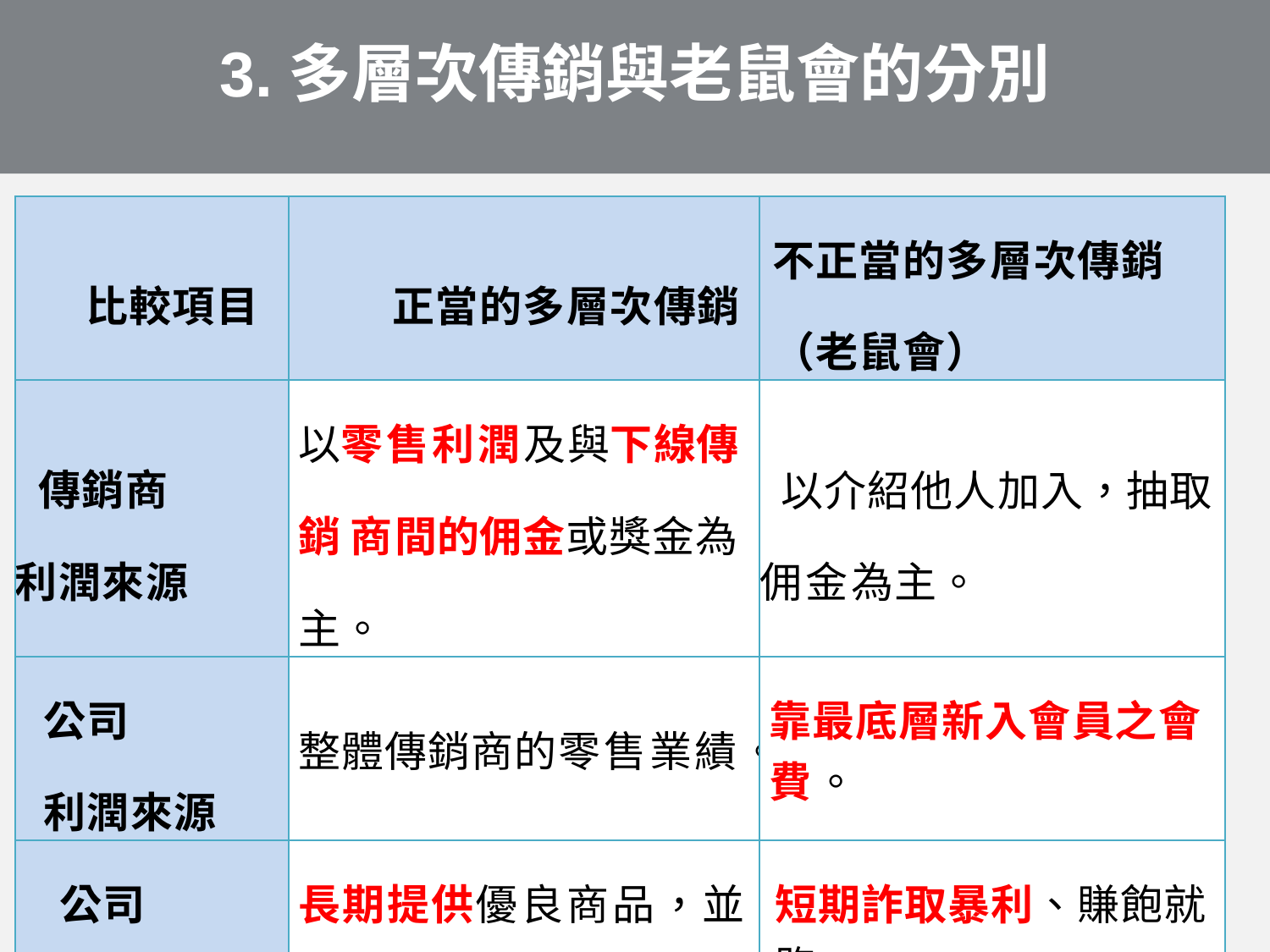

# 3.多層次傳銷與老鼠會的分別
| 比較項目 | 正當的多層次傳銷 | 不正當的多層次傳銷 （老鼠會） |
| --- | --- | --- |
| 傳銷商 利潤來源 | 以零售利潤及與下線傳銷 商間的佣金或獎金為主。 | 以介紹他人加入，抽取佣金為主。 |
| 公司 利潤來源 | 整體傳銷商的零售業績。 | 靠最底層新入會員之會費。 |
| 公司 經營理念 | 長期提供優良商品，並滿足消費者需求。 | 短期詐取暴利、賺飽就跑。 |